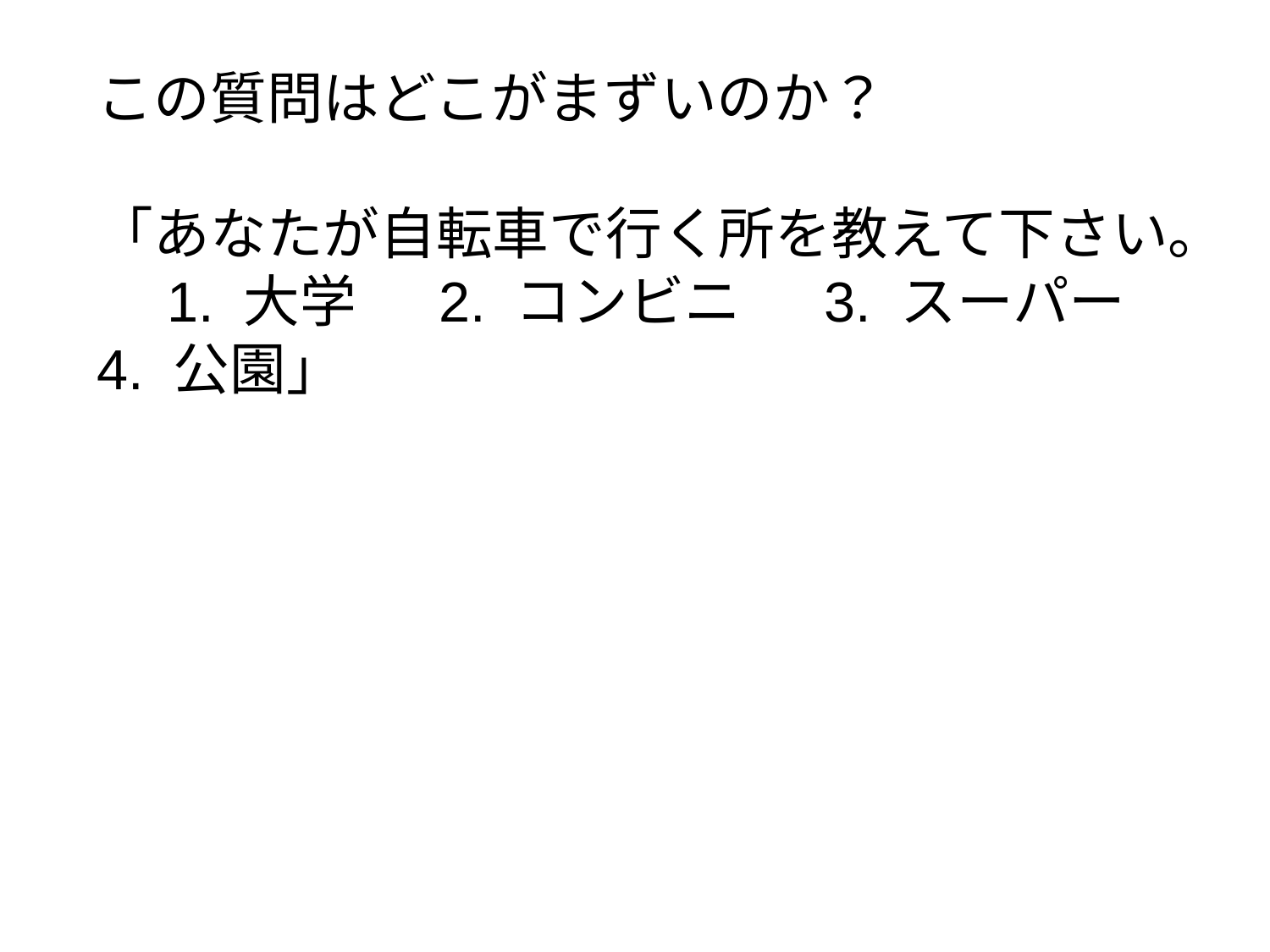

この質問はどこがまずいのか？

「あなたが自転車で行く所を教えて下さい。
　1. 大学　 2. コンビニ　 3. スーパー　 4. 公園」